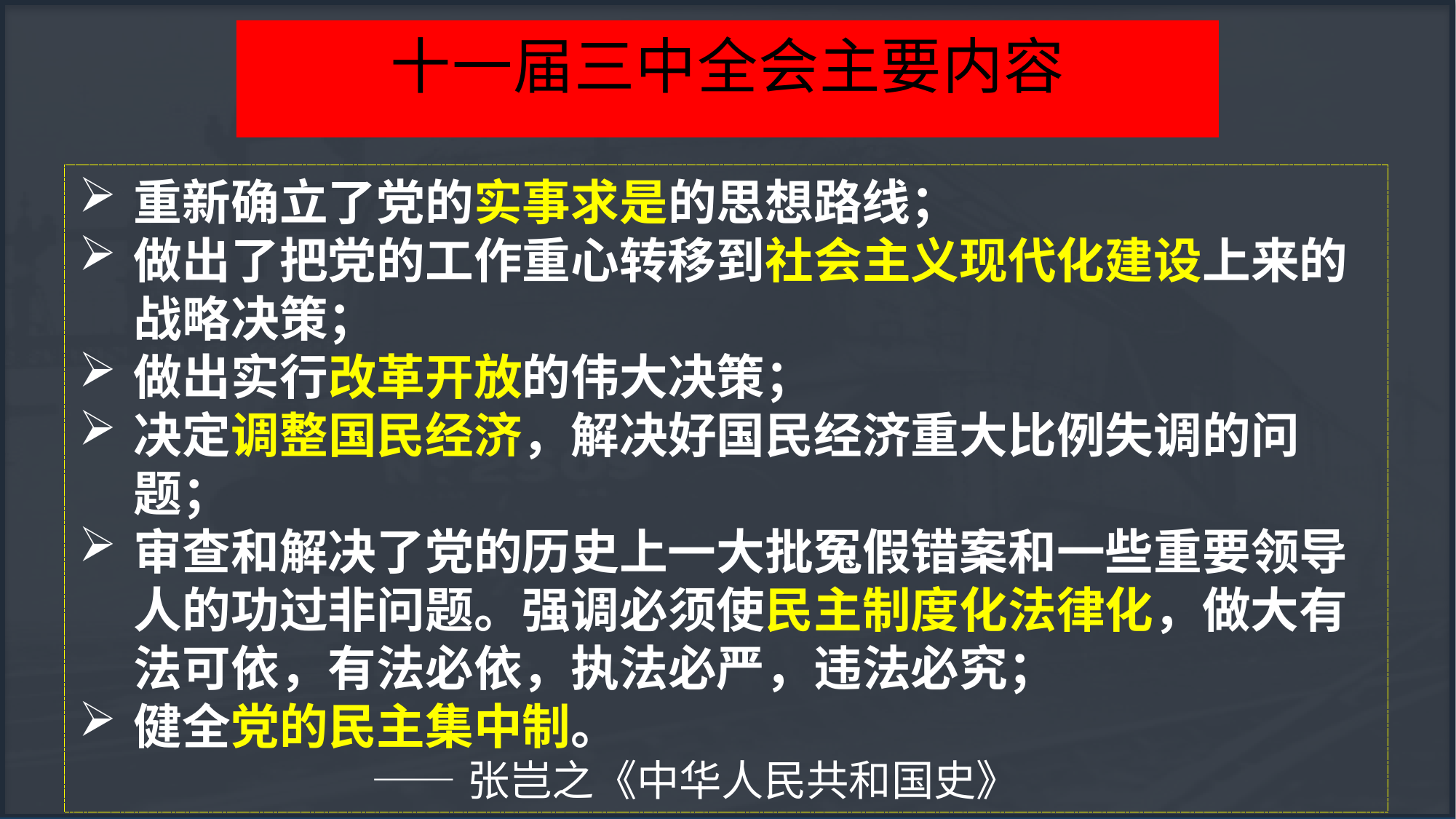

十一届三中全会主要内容
重新确立了党的实事求是的思想路线；
做出了把党的工作重心转移到社会主义现代化建设上来的战略决策；
做出实行改革开放的伟大决策；
决定调整国民经济，解决好国民经济重大比例失调的问题；
审查和解决了党的历史上一大批冤假错案和一些重要领导人的功过非问题。强调必须使民主制度化法律化，做大有法可依，有法必依，执法必严，违法必究；
健全党的民主集中制。
                               ——张岂之《中华人民共和国史》